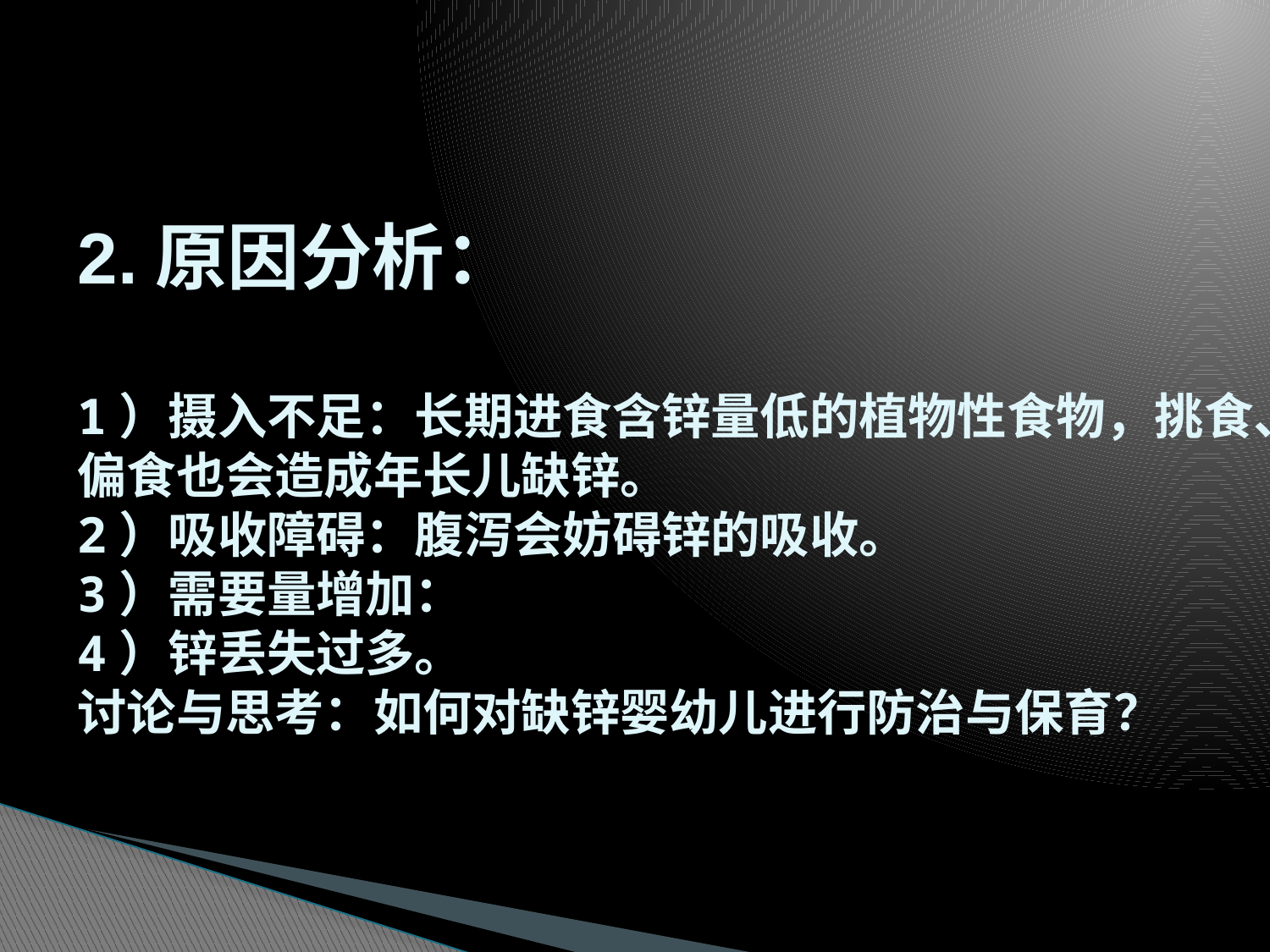

# 2.原因分析： 1）摄入不足：长期进食含锌量低的植物性食物，挑食、偏食也会造成年长儿缺锌。 2）吸收障碍：腹泻会妨碍锌的吸收。 3）需要量增加： 4）锌丢失过多。 讨论与思考：如何对缺锌婴幼儿进行防治与保育？